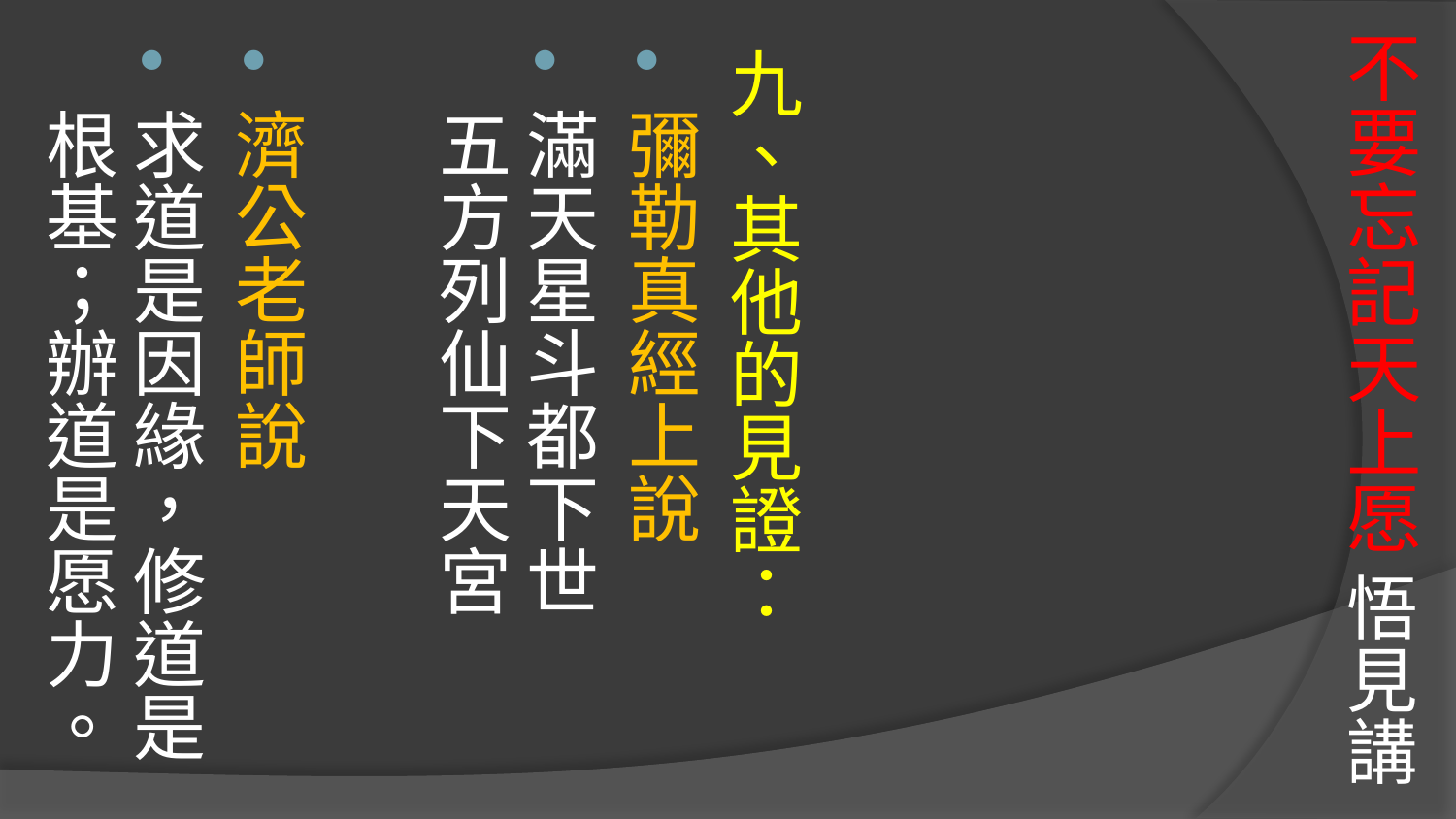

# 不要忘記天上愿 悟見講
九、其他的見證：
彌勒真經上說
滿天星斗都下世 
五方列仙下天宮

濟公老師說
求道是因緣，修道是根基；辦道是愿力。